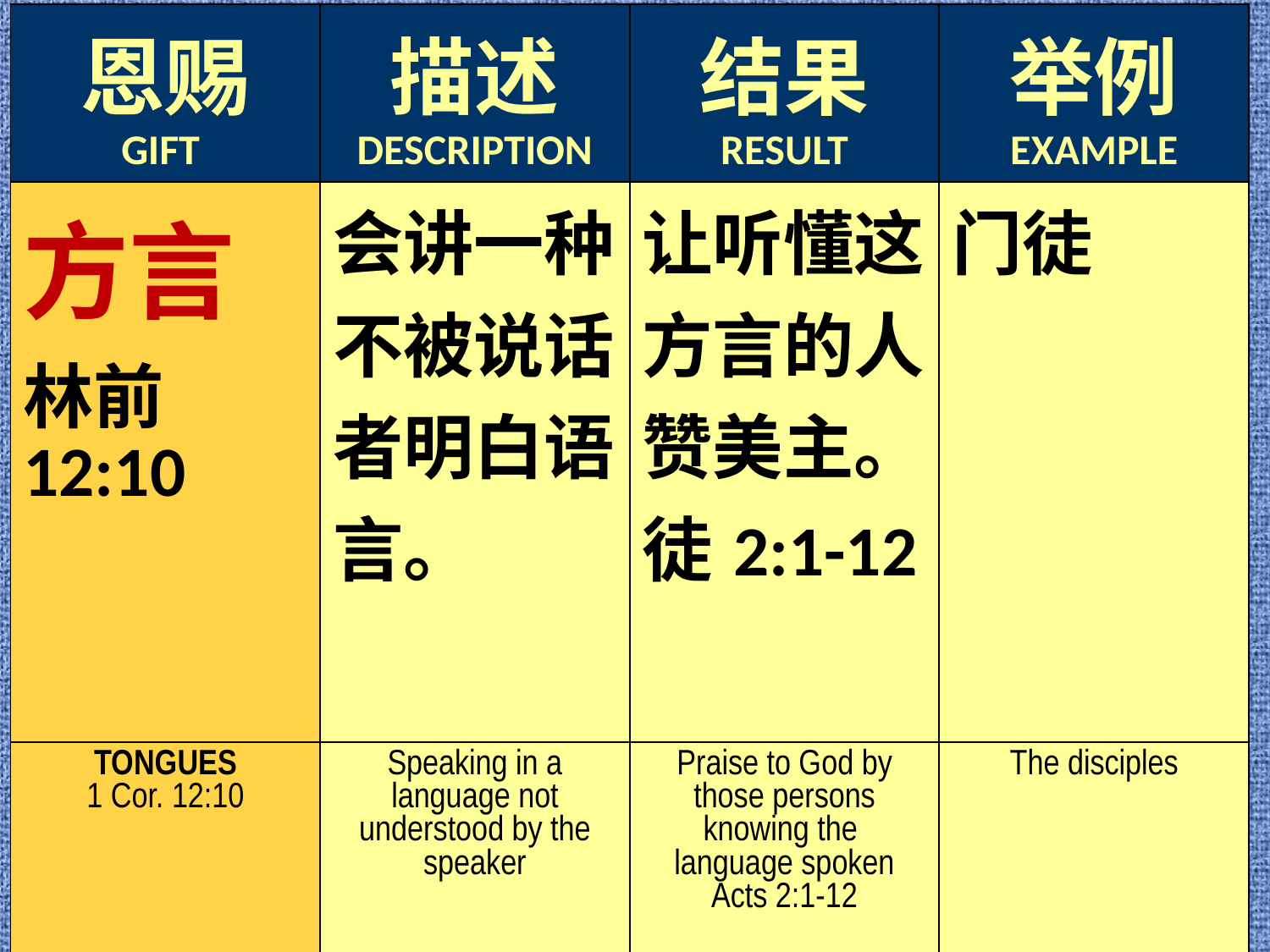

| 恩赐 GIFT | 描述 DESCRIPTION | 结果 RESULT | 举例 EXAMPLE |
| --- | --- | --- | --- |
| 方言 林前12:10 | 会讲一种不被说话者明白语言。 | 让听懂这方言的人赞美主。 徒2:1-12 | 门徒 |
| TONGUES 1 Cor. 12:10 | Speaking in a language not understood by the speaker | Praise to God by those persons knowing the language spoken Acts 2:1-12 | The disciples |